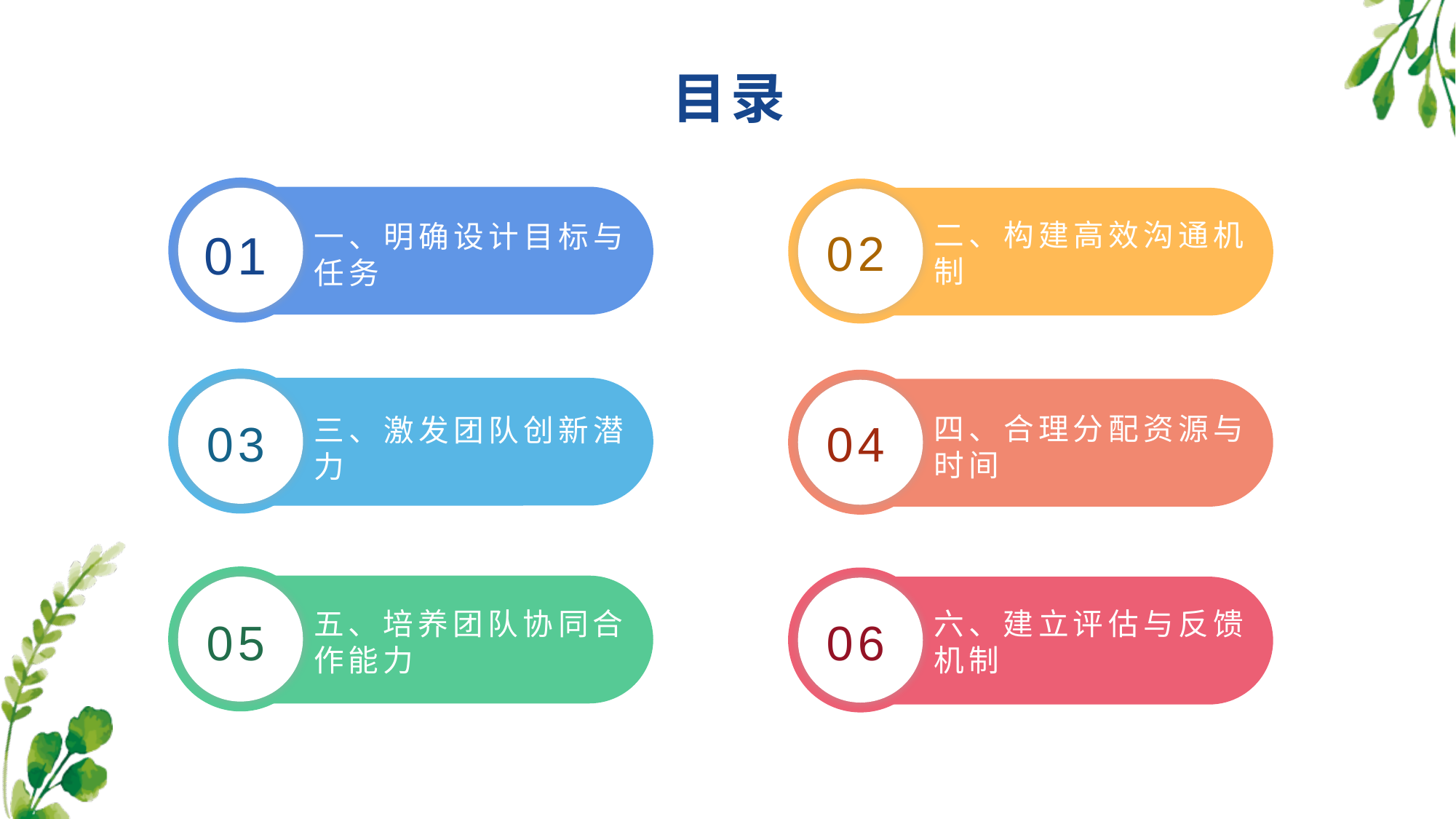

目录

二、构建高效沟通机制

一、明确设计目标与任务

02
01

三、激发团队创新潜力
四、合理分配资源与时间
03
04

五、培养团队协同合作能力
六、建立评估与反馈机制

06
05